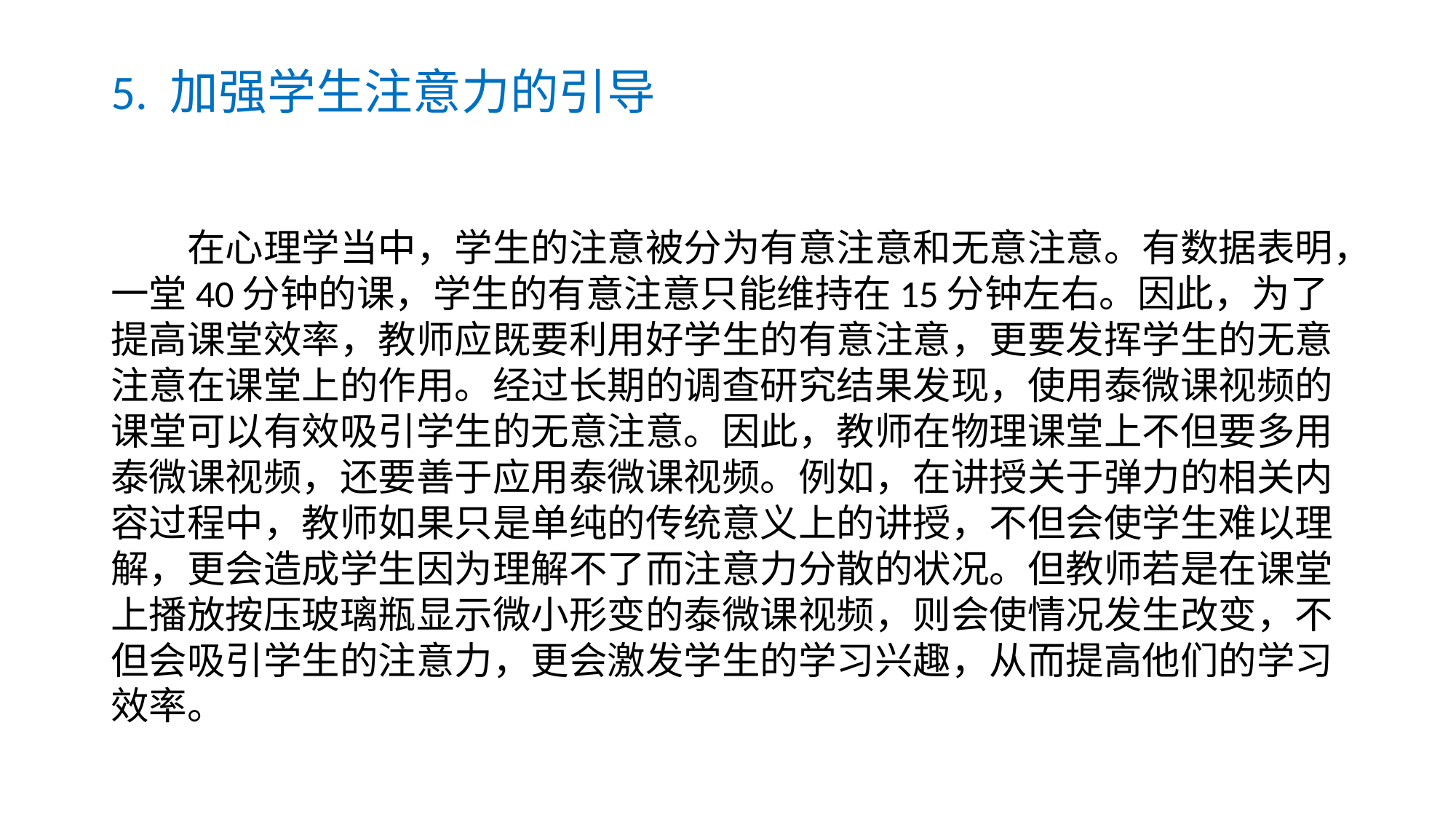

# 5. 加强学生注意力的引导
　　在心理学当中，学生的注意被分为有意注意和无意注意。有数据表明，一堂40分钟的课，学生的有意注意只能维持在15分钟左右。因此，为了提高课堂效率，教师应既要利用好学生的有意注意，更要发挥学生的无意注意在课堂上的作用。经过长期的调查研究结果发现，使用泰微课视频的课堂可以有效吸引学生的无意注意。因此，教师在物理课堂上不但要多用泰微课视频，还要善于应用泰微课视频。例如，在讲授关于弹力的相关内容过程中，教师如果只是单纯的传统意义上的讲授，不但会使学生难以理解，更会造成学生因为理解不了而注意力分散的状况。但教师若是在课堂上播放按压玻璃瓶显示微小形变的泰微课视频，则会使情况发生改变，不但会吸引学生的注意力，更会激发学生的学习兴趣，从而提高他们的学习效率。